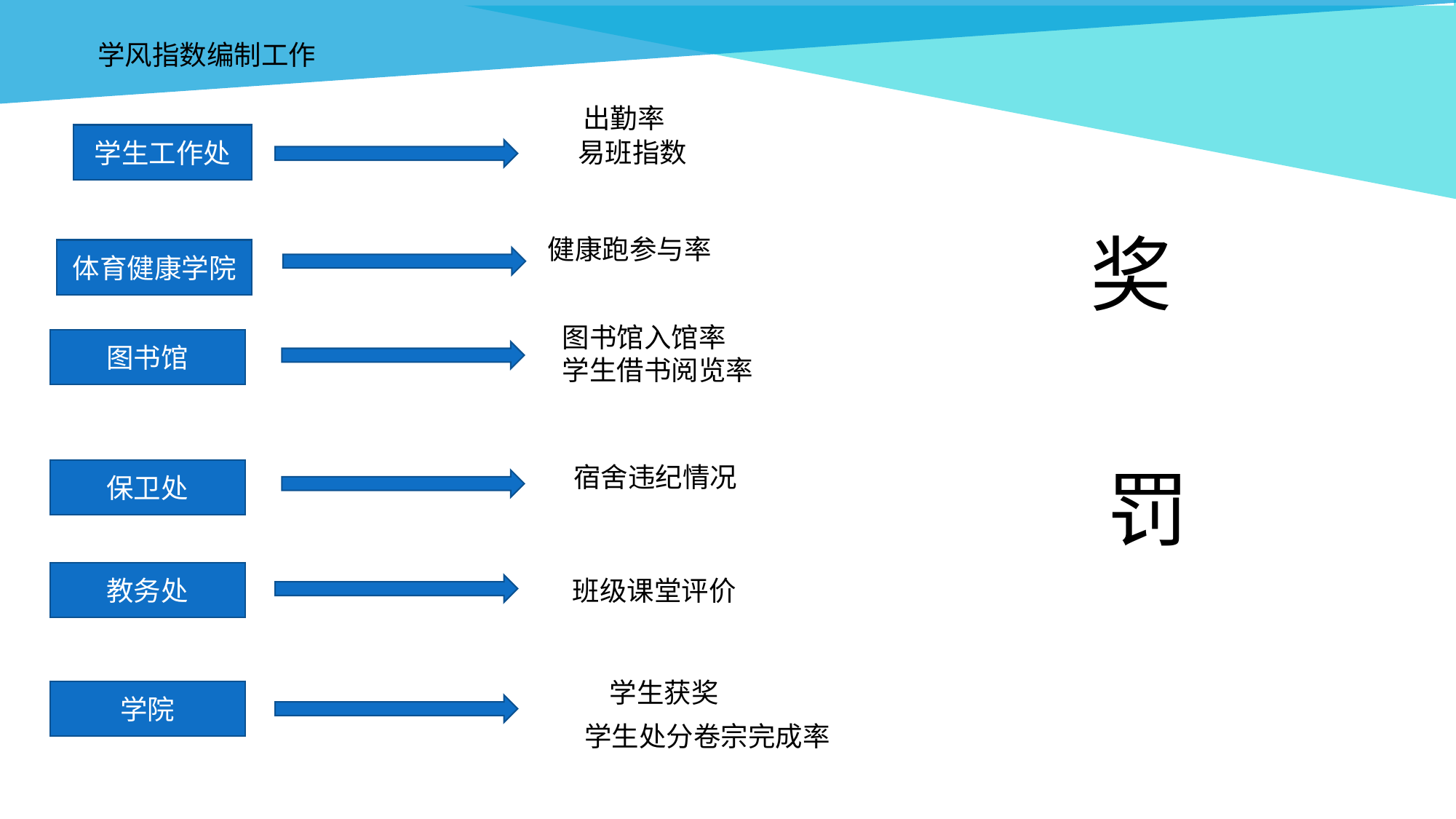

学风指数编制工作
出勤率
学生工作处
易班指数

奖
健康跑参与率
体育健康学院

图书馆入馆率
学生借书阅览率
图书馆

罚
宿舍违纪情况
保卫处

教务处
班级课堂评价

学生获奖
学院

学生处分卷宗完成率